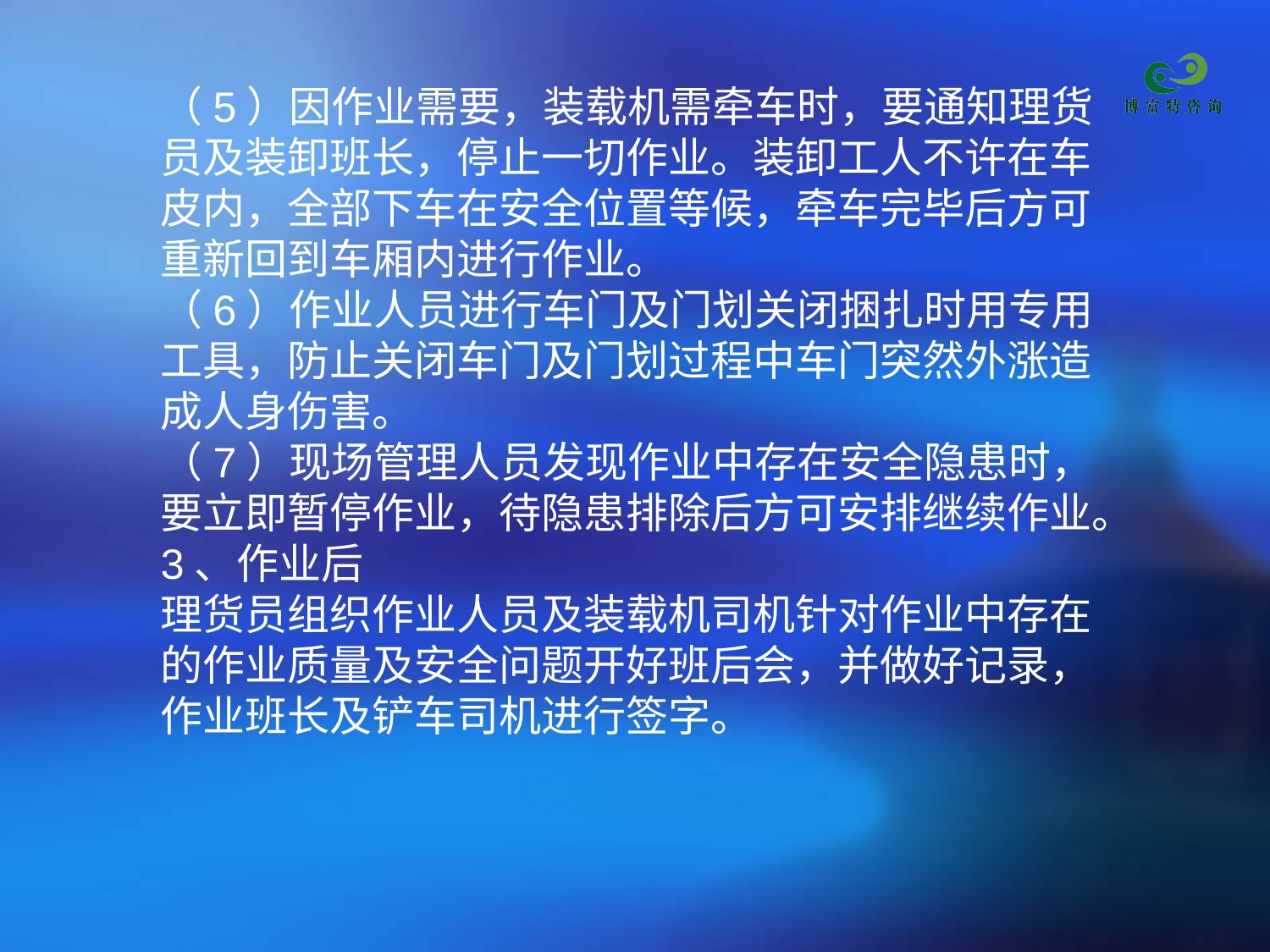

（5）因作业需要，装载机需牵车时，要通知理货员及装卸班长，停止一切作业。装卸工人不许在车皮内，全部下车在安全位置等候，牵车完毕后方可重新回到车厢内进行作业。
（6）作业人员进行车门及门划关闭捆扎时用专用工具，防止关闭车门及门划过程中车门突然外涨造成人身伤害。
（7）现场管理人员发现作业中存在安全隐患时，要立即暂停作业，待隐患排除后方可安排继续作业。
3、作业后
理货员组织作业人员及装载机司机针对作业中存在的作业质量及安全问题开好班后会，并做好记录，作业班长及铲车司机进行签字。